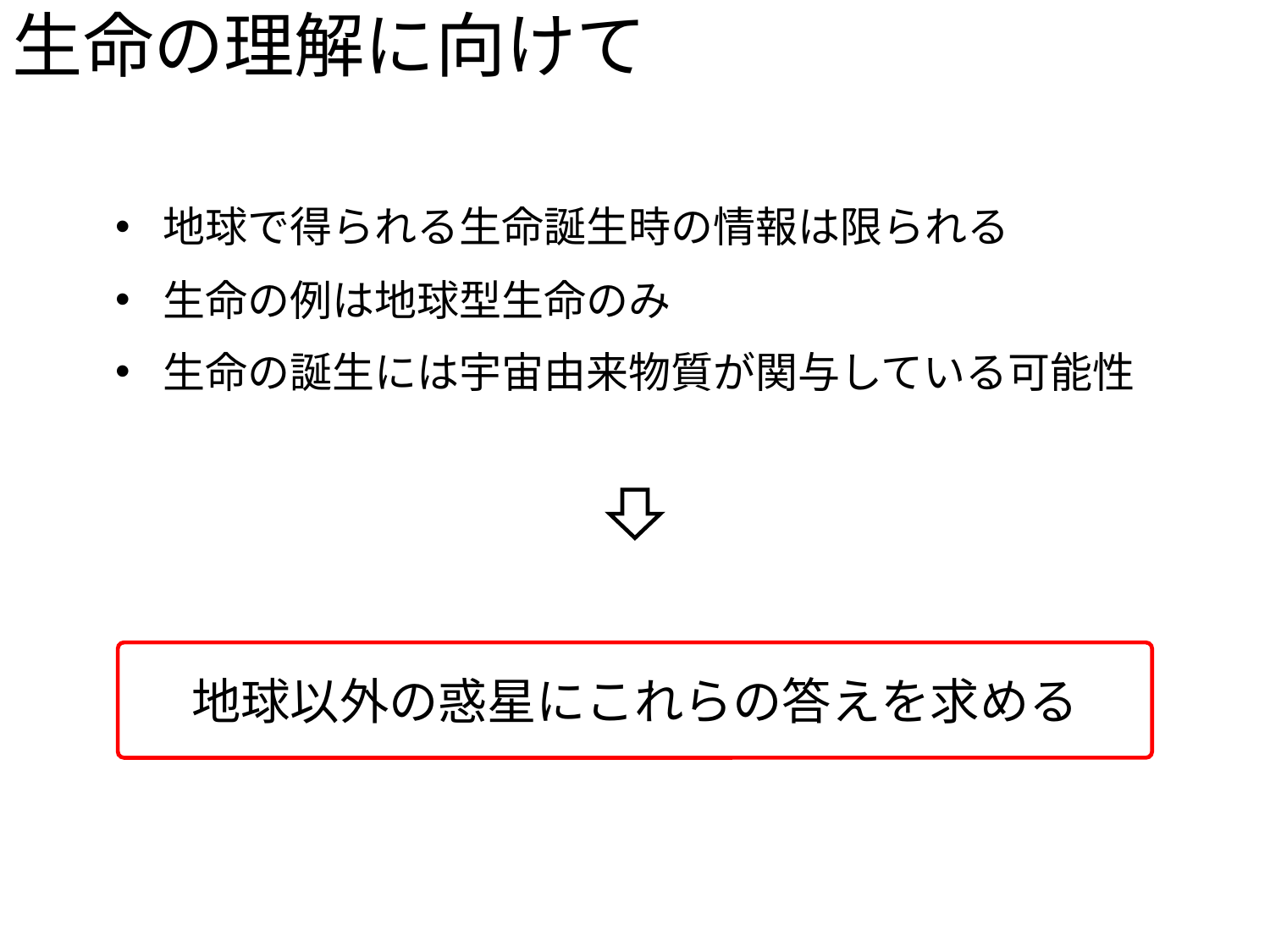

生命の理解に向けて
地球で得られる生命誕生時の情報は限られる

生命の例は地球型生命のみ

生命の誕生には宇宙由来物質が関与している可能性

地球以外の惑星にこれらの答えを求める